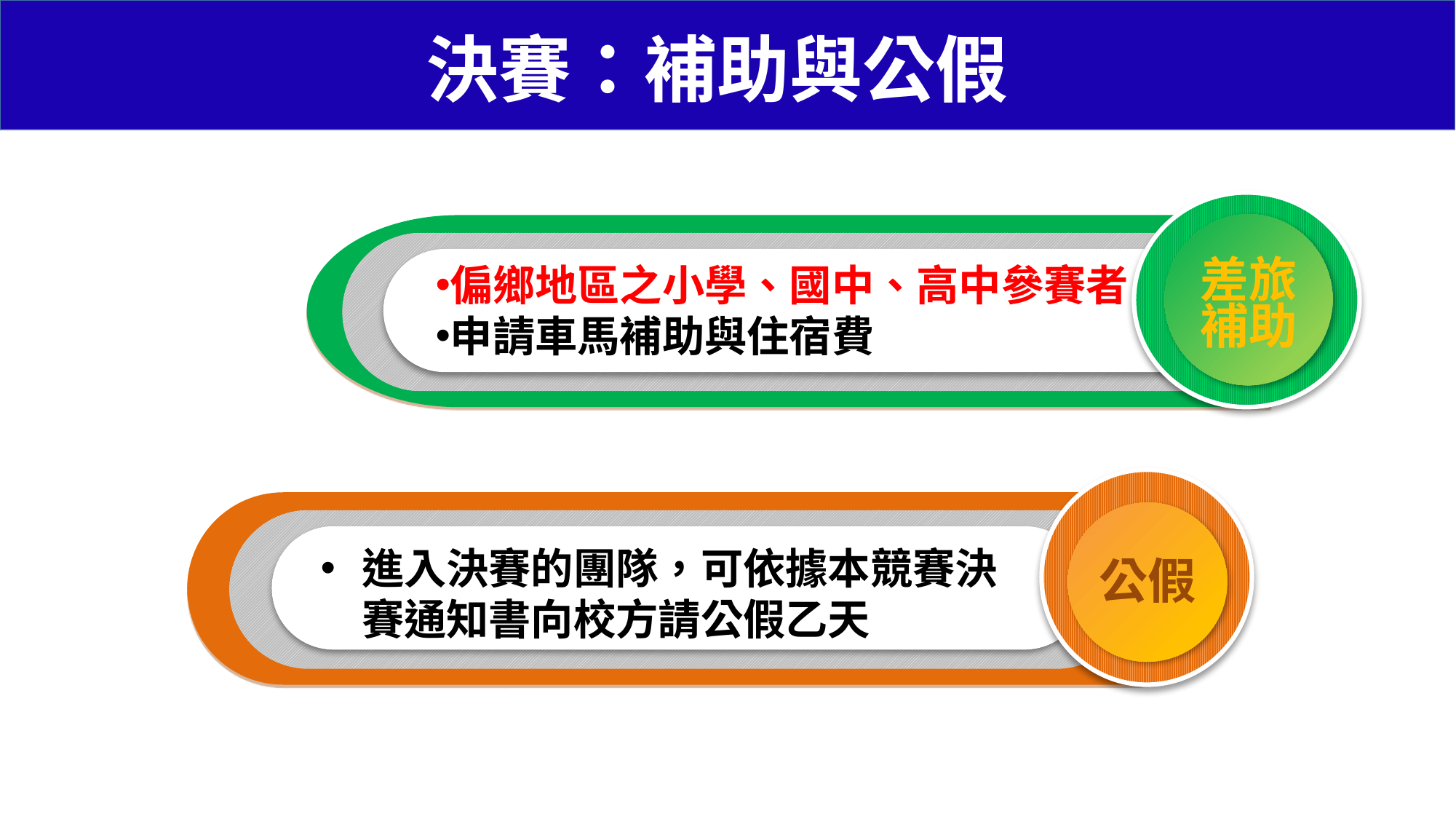

決賽：補助與公假

偏鄉地區之小學、國中、高中參賽者
申請車馬補助與住宿費
差旅補助

進入決賽的團隊，可依據本競賽決賽通知書向校方請公假乙天
公假